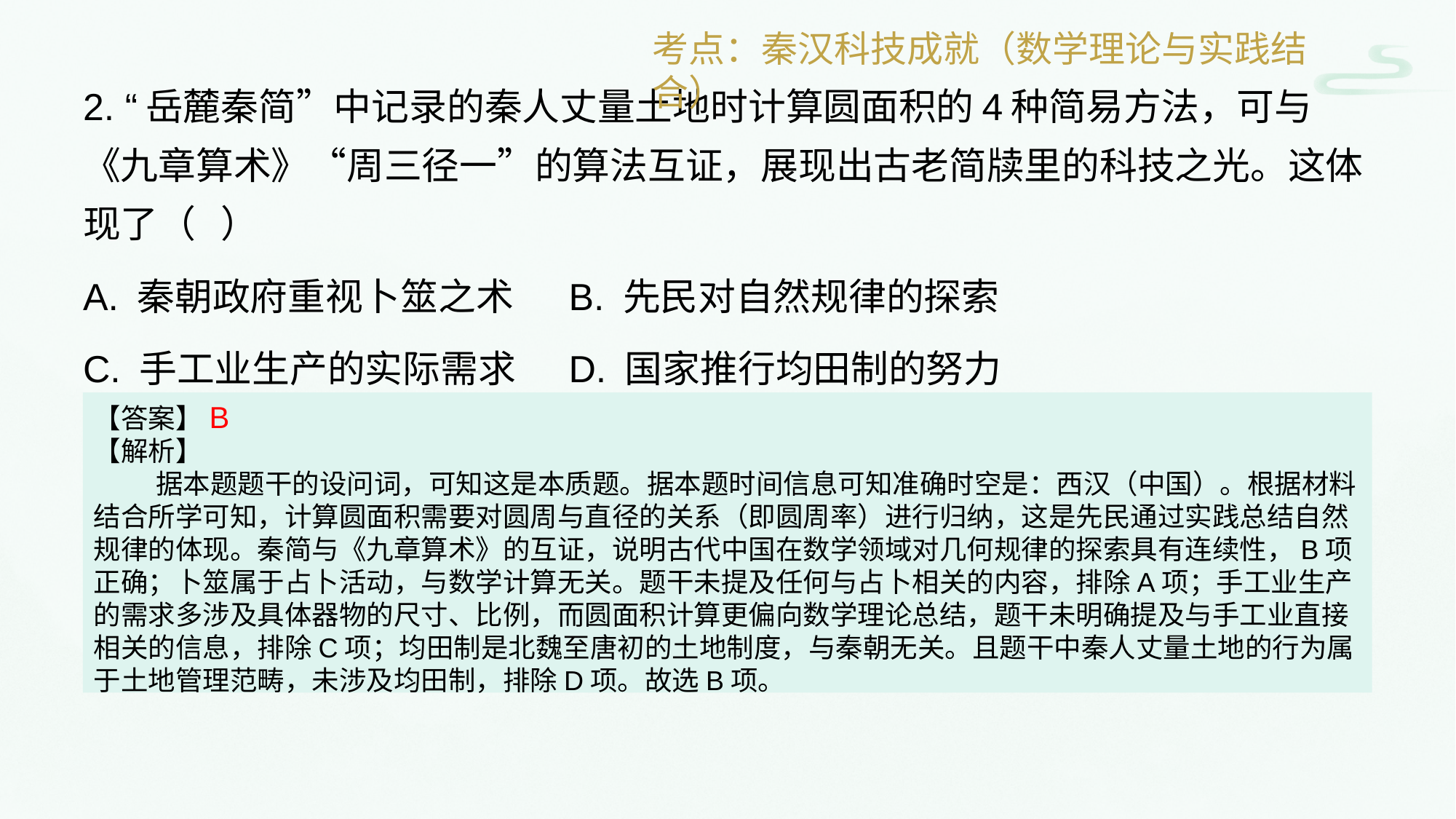

考点：秦汉科技成就（数学理论与实践结合）
2. “岳麓秦简”中记录的秦人丈量土地时计算圆面积的4种简易方法，可与《九章算术》“周三径一”的算法互证，展现出古老简牍里的科技之光。这体现了（   ）
A. 秦朝政府重视卜筮之术	B. 先民对自然规律的探索
C. 手工业生产的实际需求	D. 国家推行均田制的努力
【答案】B
【解析】
         据本题题干的设问词，可知这是本质题。据本题时间信息可知准确时空是：西汉（中国）。根据材料结合所学可知，计算圆面积需要对圆周与直径的关系（即圆周率）进行归纳，这是先民通过实践总结自然规律的体现。秦简与《九章算术》的互证，说明古代中国在数学领域对几何规律的探索具有连续性，B项正确；卜筮属于占卜活动，与数学计算无关。题干未提及任何与占卜相关的内容，排除A项；手工业生产的需求多涉及具体器物的尺寸、比例，而圆面积计算更偏向数学理论总结，题干未明确提及与手工业直接相关的信息，排除C项；均田制是北魏至唐初的土地制度，与秦朝无关。且题干中秦人丈量土地的行为属于土地管理范畴，未涉及均田制，排除D项。故选B项。